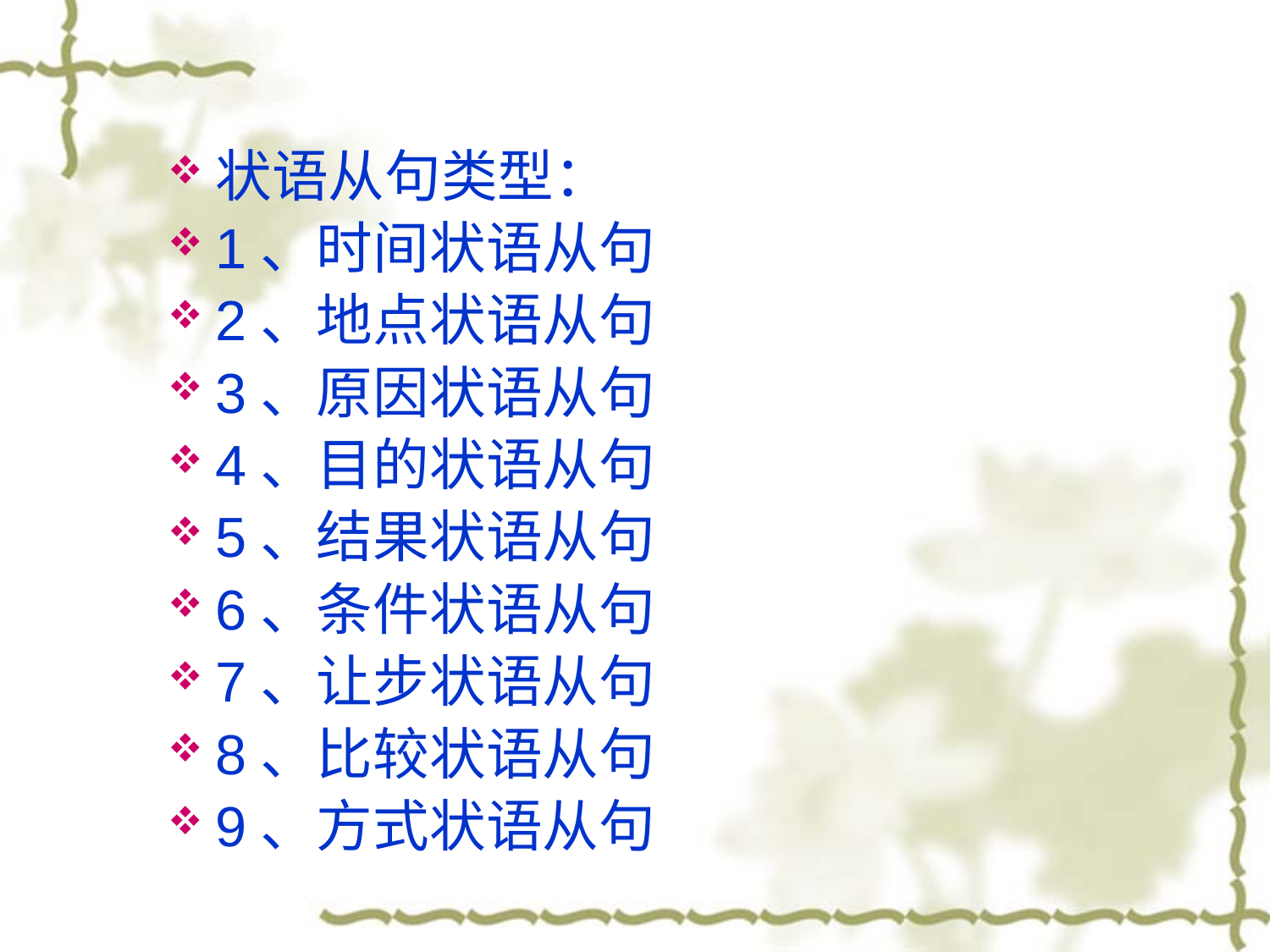

状语从句类型：
1、时间状语从句
2、地点状语从句
3、原因状语从句
4、目的状语从句
5、结果状语从句
6、条件状语从句
7、让步状语从句
8、比较状语从句
9、方式状语从句